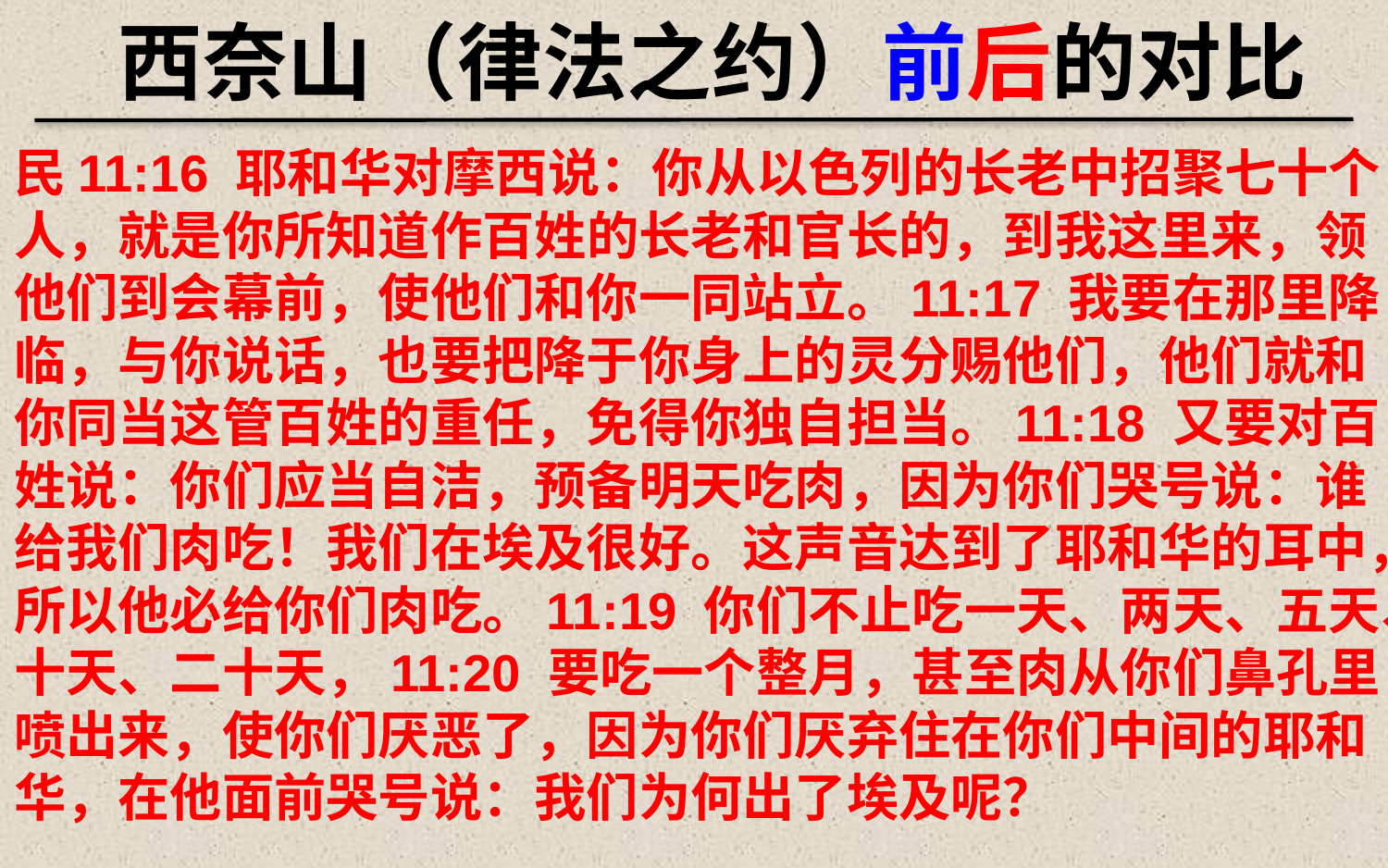

西奈山（律法之约）前后的对比
民11:16 耶和华对摩西说：你从以色列的长老中招聚七十个人，就是你所知道作百姓的长老和官长的，到我这里来，领他们到会幕前，使他们和你一同站立。11:17 我要在那里降临，与你说话，也要把降于你身上的灵分赐他们，他们就和你同当这管百姓的重任，免得你独自担当。11:18 又要对百姓说：你们应当自洁，预备明天吃肉，因为你们哭号说：谁给我们肉吃！我们在埃及很好。这声音达到了耶和华的耳中，所以他必给你们肉吃。11:19 你们不止吃一天、两天、五天、十天、二十天，11:20 要吃一个整月，甚至肉从你们鼻孔里喷出来，使你们厌恶了，因为你们厌弃住在你们中间的耶和华，在他面前哭号说：我们为何出了埃及呢？